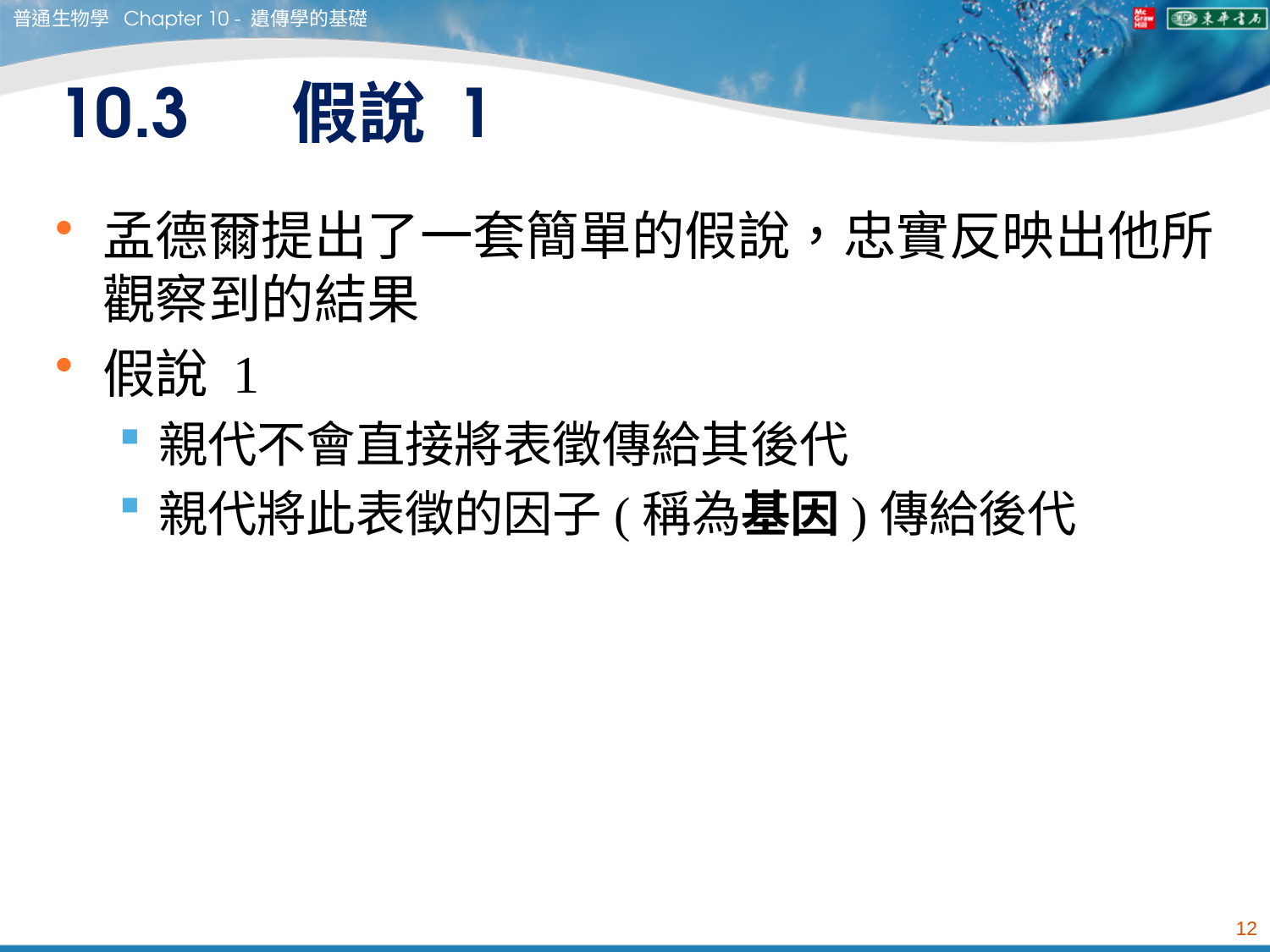

普通生物學  Chapter 10 - 遺傳學的基礎
# 10.3 　假說 1
孟德爾提出了一套簡單的假說，忠實反映出他所觀察到的結果
假說 1
親代不會直接將表徵傳給其後代
親代將此表徵的因子(稱為基因)傳給後代
12